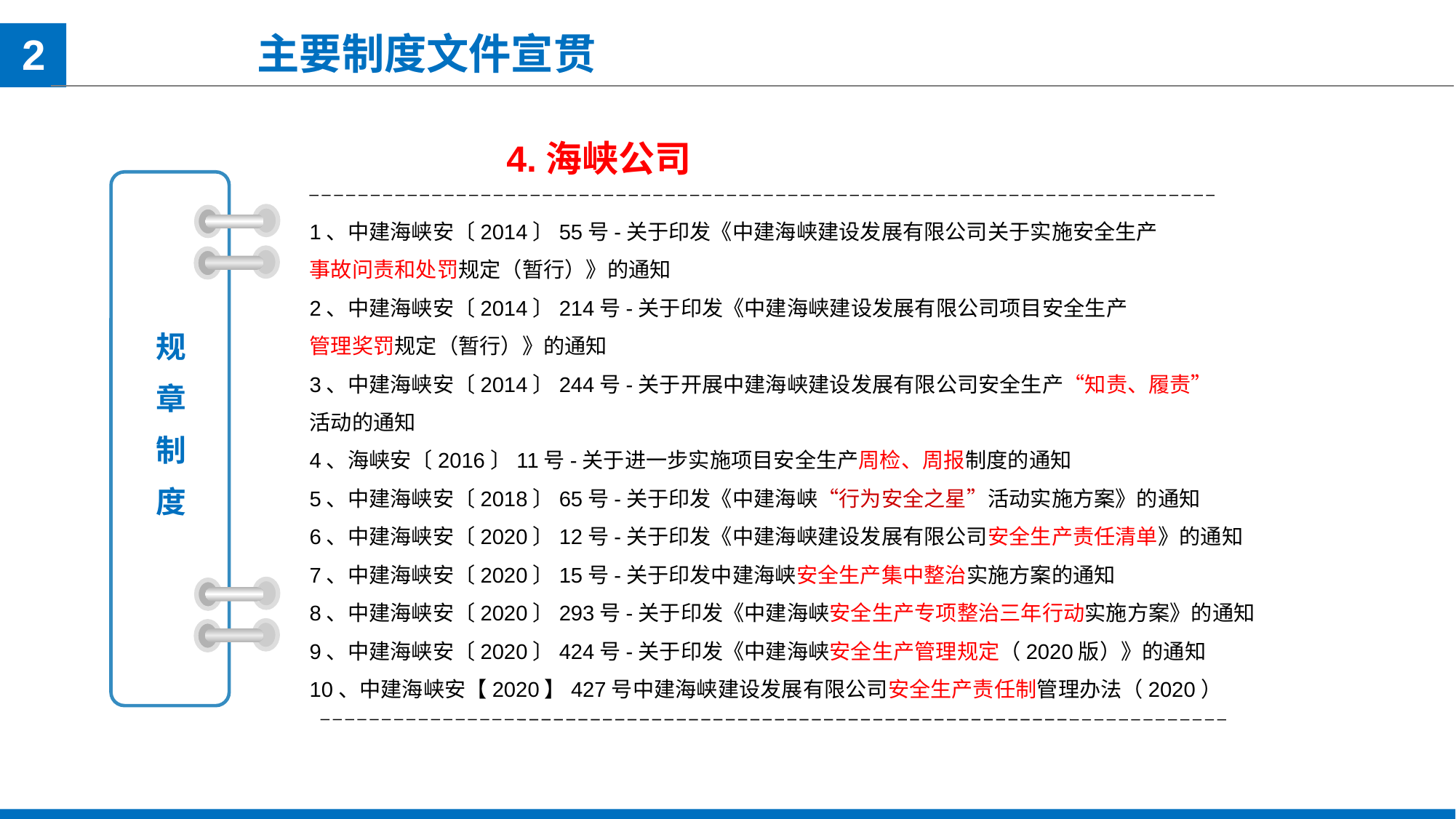

主要制度文件宣贯
2
4.海峡公司

规
章
制
度

1、中建海峡安〔2014〕55号-关于印发《中建海峡建设发展有限公司关于实施安全生产
事故问责和处罚规定（暂行）》的通知
2、中建海峡安〔2014〕214号-关于印发《中建海峡建设发展有限公司项目安全生产
管理奖罚规定（暂行）》的通知
3、中建海峡安〔2014〕244号-关于开展中建海峡建设发展有限公司安全生产“知责、履责”
活动的通知
4、海峡安〔2016〕11号-关于进一步实施项目安全生产周检、周报制度的通知
5、中建海峡安〔2018〕65号-关于印发《中建海峡“行为安全之星”活动实施方案》的通知
6、中建海峡安〔2020〕12号-关于印发《中建海峡建设发展有限公司安全生产责任清单》的通知
7、中建海峡安〔2020〕15号-关于印发中建海峡安全生产集中整治实施方案的通知
8、中建海峡安〔2020〕293号-关于印发《中建海峡安全生产专项整治三年行动实施方案》的通知
9、中建海峡安〔2020〕424号-关于印发《中建海峡安全生产管理规定（2020版）》的通知
10、中建海峡安【2020】427号中建海峡建设发展有限公司安全生产责任制管理办法（2020）